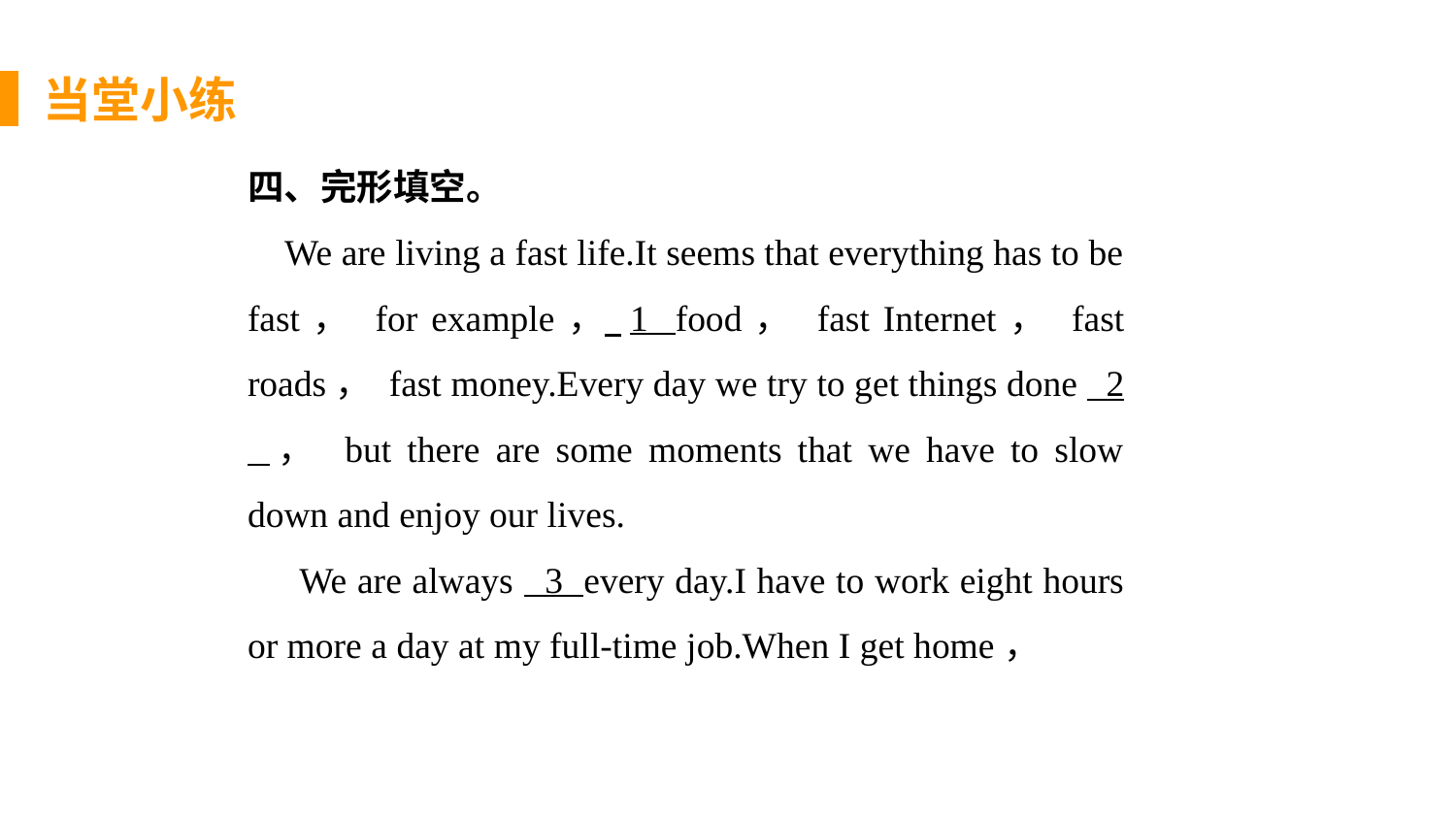

当堂小练

四、完形填空。
    We are living a fast life.It seems that everything has to be fast， for example， 1  food， fast Internet， fast roads， fast money.Every day we try to get things done   2  ， but there are some moments that we have to slow down and enjoy our lives.
     We are always   3  every day.I have to work eight hours or more a day at my full-time job.When I get home，